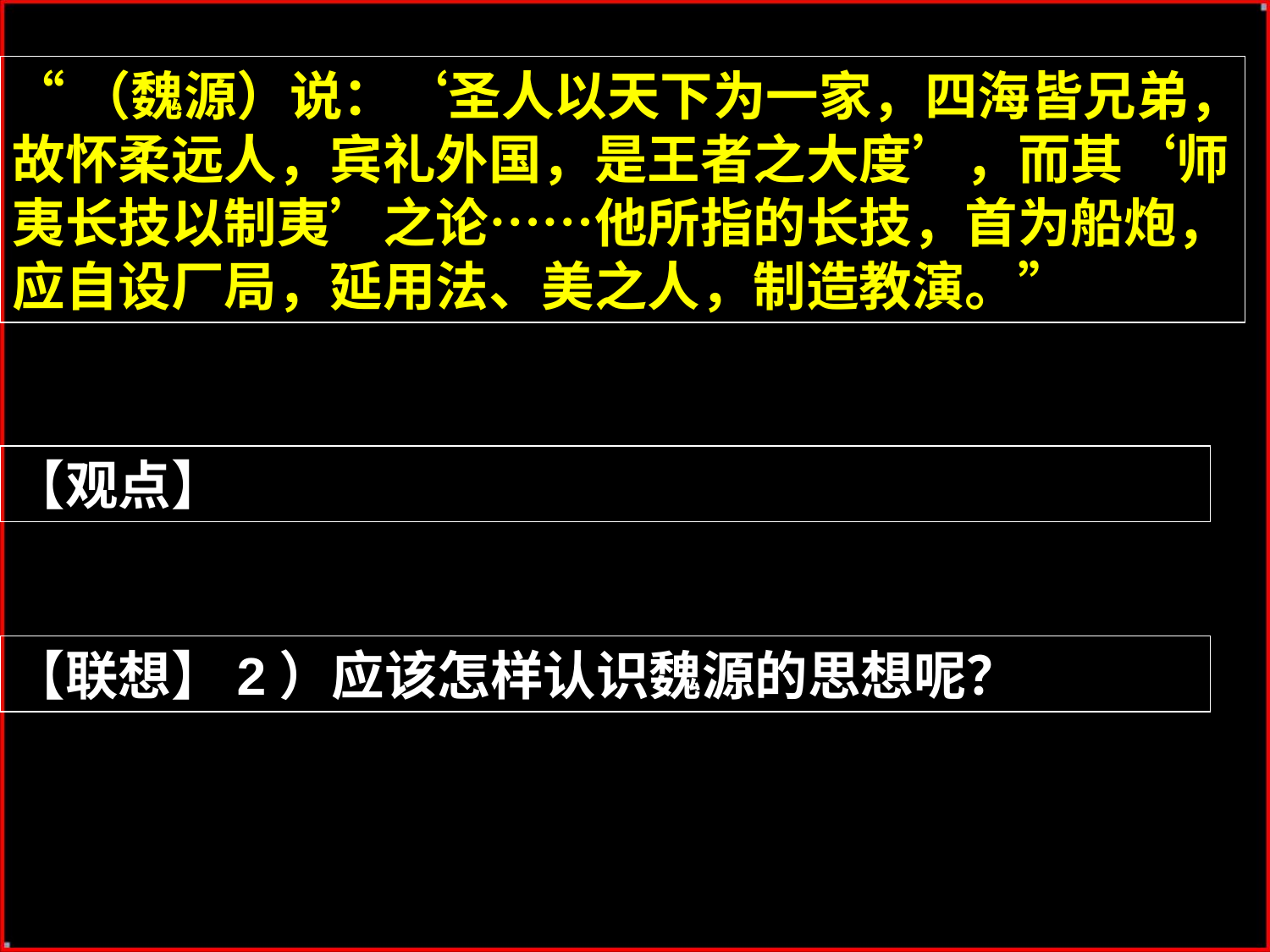

“（魏源）说：‘圣人以天下为一家，四海皆兄弟，故怀柔远人，宾礼外国，是王者之大度’，而其‘师夷长技以制夷’之论……他所指的长技，首为船炮，应自设厂局，延用法、美之人，制造教演。”
【观点】
【联想】2）应该怎样认识魏源的思想呢？